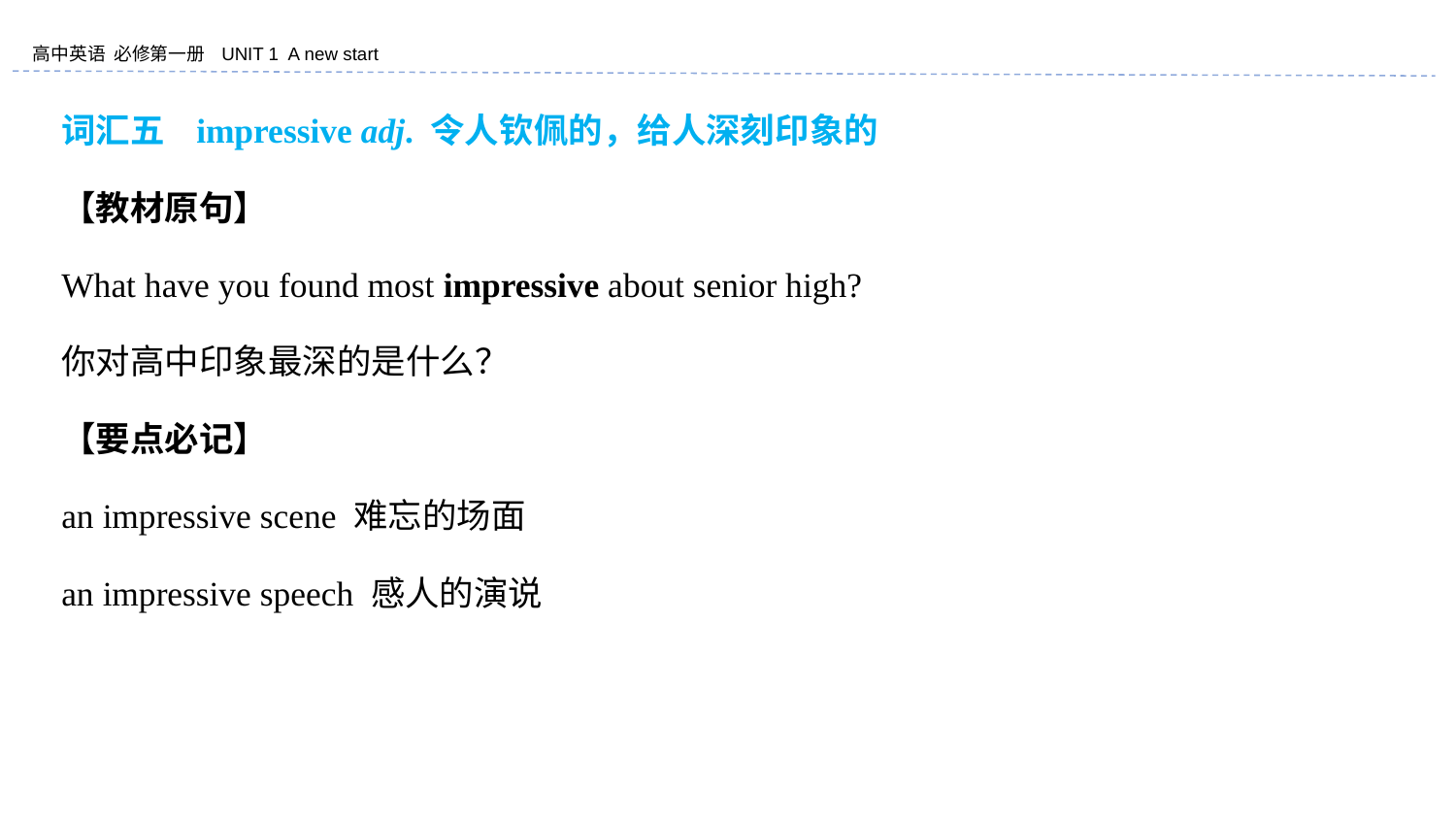

词汇五   impressive adj. 令人钦佩的，给人深刻印象的
【教材原句】
What have you found most impressive about senior high?
你对高中印象最深的是什么？
【要点必记】
an impressive scene 难忘的场面
an impressive speech 感人的演说